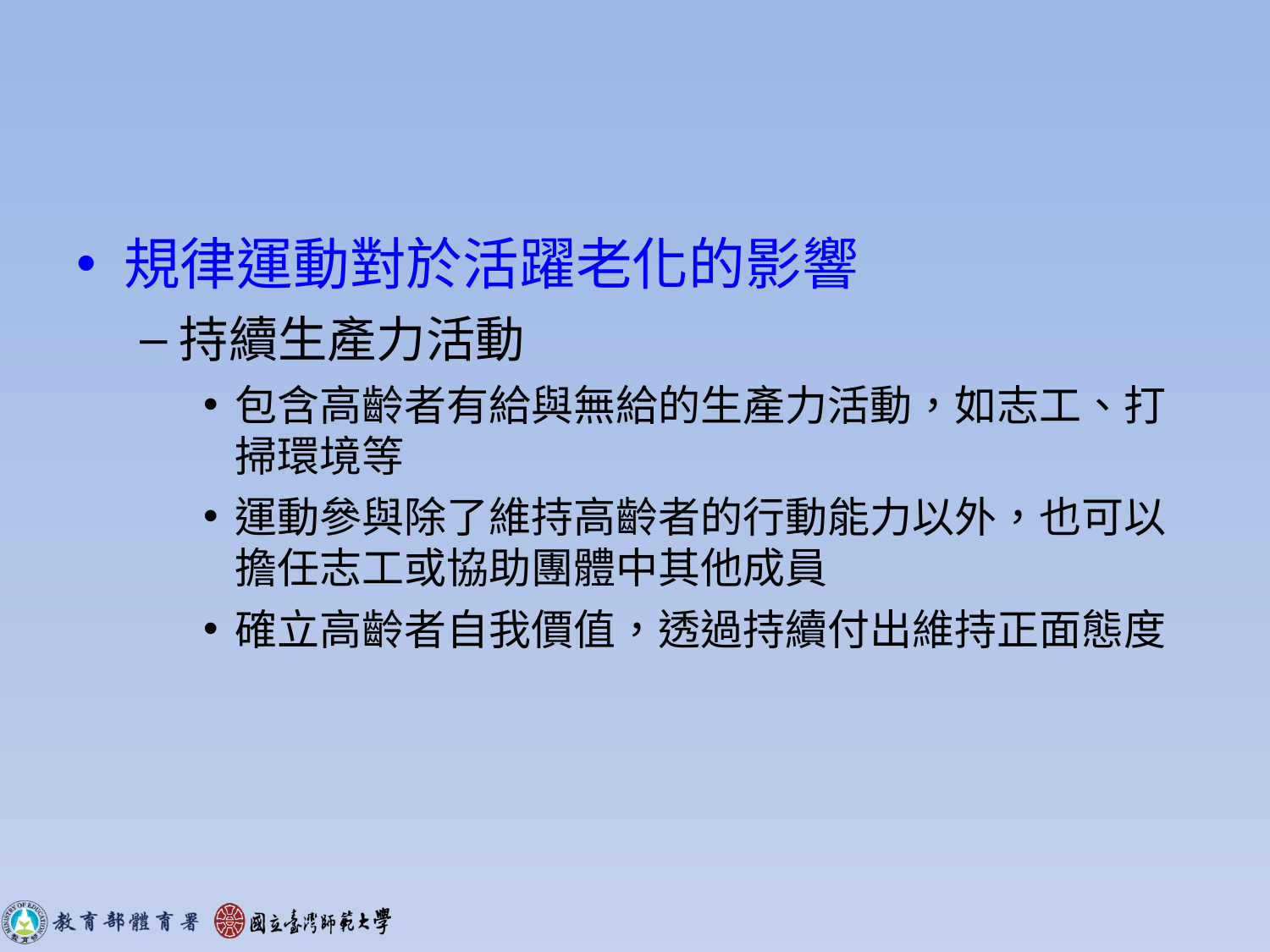

#
規律運動對於活躍老化的影響
持續生產力活動
包含高齡者有給與無給的生產力活動，如志工、打掃環境等
運動參與除了維持高齡者的行動能力以外，也可以擔任志工或協助團體中其他成員
確立高齡者自我價值，透過持續付出維持正面態度